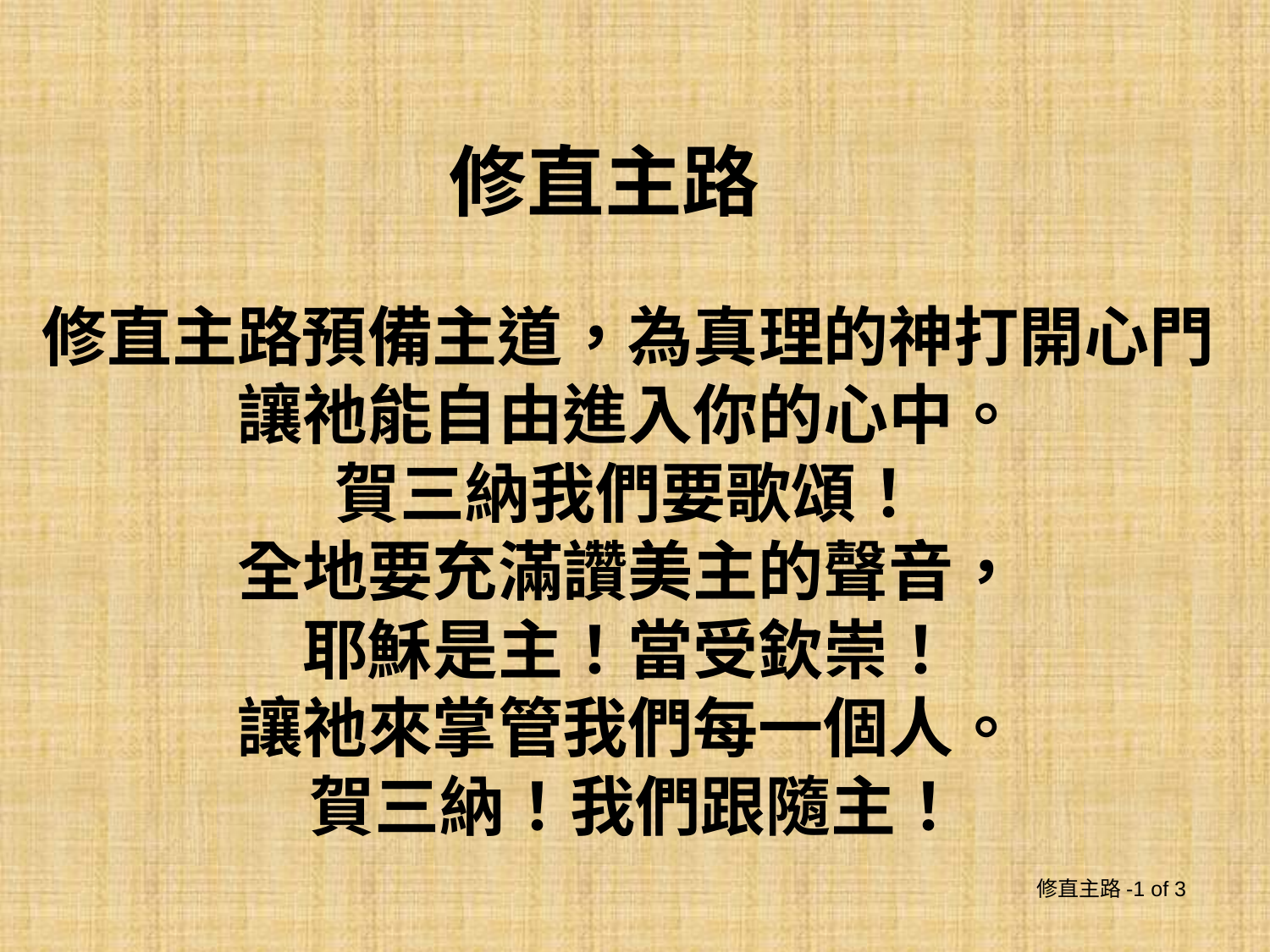

修直主路
修直主路預備主道，為真理的神打開心門
讓祂能自由進入你的心中。
賀三納我們要歌頌！
全地要充滿讚美主的聲音，
耶穌是主！當受欽崇！
讓祂來掌管我們每一個人。
賀三納！我們跟隨主！
修直主路-1 of 3